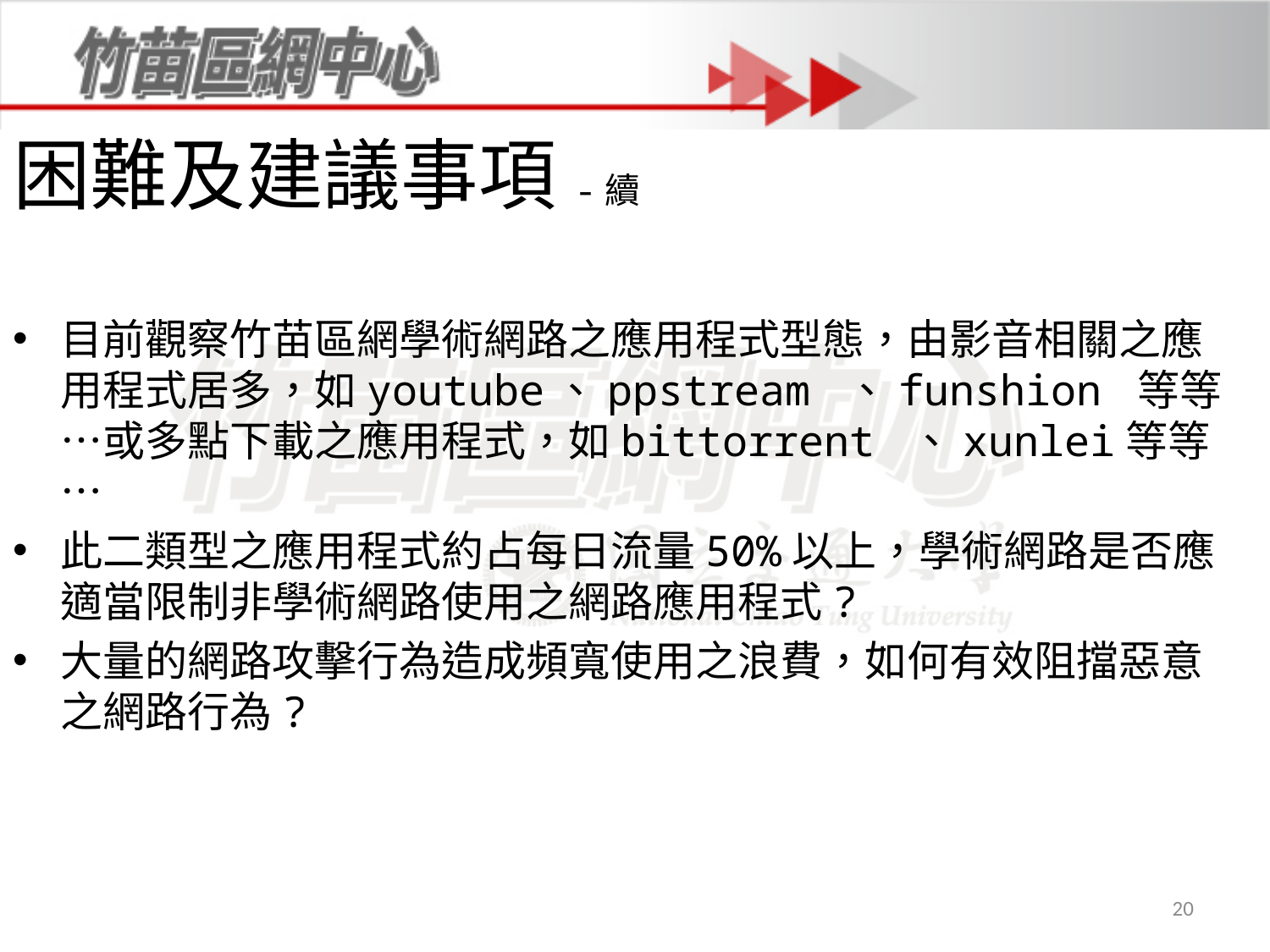

# 困難及建議事項-續
目前觀察竹苗區網學術網路之應用程式型態，由影音相關之應用程式居多，如youtube、ppstream 、funshion 等等…或多點下載之應用程式，如bittorrent 、xunlei等等…
此二類型之應用程式約占每日流量50%以上，學術網路是否應適當限制非學術網路使用之網路應用程式?
大量的網路攻擊行為造成頻寬使用之浪費，如何有效阻擋惡意之網路行為?

20